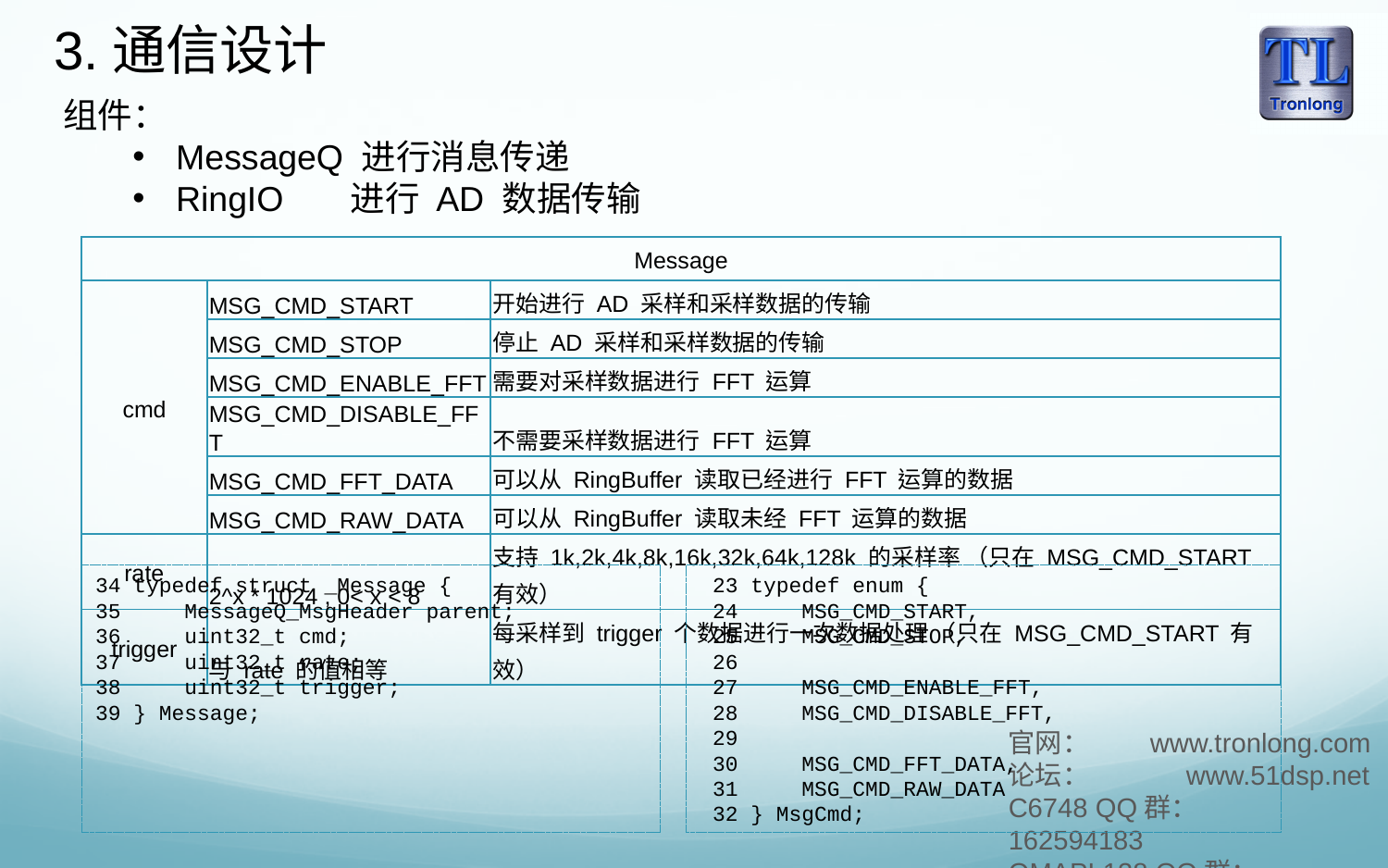

3.通信设计
组件：
MessageQ 进行消息传递
RingIO      进行 AD 数据传输
| Message |  |  |
| --- | --- | --- |
| cmd | MSG\_CMD\_START | 开始进行 AD 采样和采样数据的传输 |
|  | MSG\_CMD\_STOP | 停止 AD 采样和采样数据的传输 |
|  | MSG\_CMD\_ENABLE\_FFT | 需要对采样数据进行 FFT 运算 |
|  | MSG\_CMD\_DISABLE\_FFT | 不需要采样数据进行 FFT 运算 |
|  | MSG\_CMD\_FFT\_DATA | 可以从 RingBuffer 读取已经进行 FFT 运算的数据 |
|  | MSG\_CMD\_RAW\_DATA | 可以从 RingBuffer 读取未经 FFT 运算的数据 |
| rate | 2^x \* 1024 , 0< x < 8 | 支持 1k,2k,4k,8k,16k,32k,64k,128k 的采样率 （只在 MSG\_CMD\_START 有效） |
| trigger | 与 rate 的值相等 | 每采样到 trigger 个数据进行一次数据处理 （只在 MSG\_CMD\_START 有效） |
34 typedef struct _Message {
35     MessageQ_MsgHeader parent;
36     uint32_t cmd;
37     uint32_t rate;
38     uint32_t trigger;
39 } Message;

 23 typedef enum {
 24     MSG_CMD_START,
 25     MSG_CMD_STOP,
 26
 27     MSG_CMD_ENABLE_FFT,
 28     MSG_CMD_DISABLE_FFT,
 29
 30     MSG_CMD_FFT_DATA,
 31     MSG_CMD_RAW_DATA
 32 } MsgCmd;